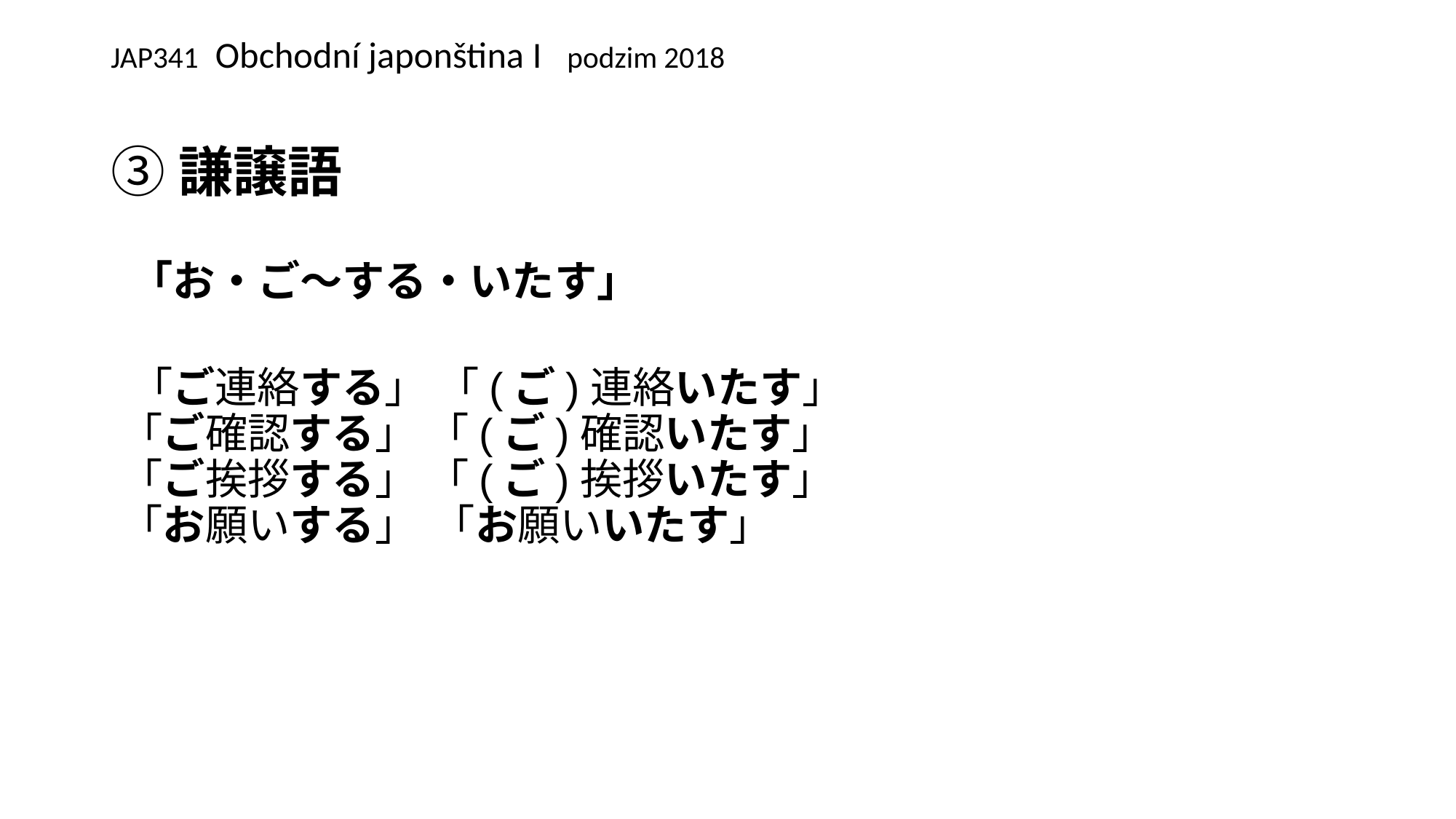

# JAP341  Obchodní japonština I   podzim 2018
③謙譲語

 「お・ご～する・いたす」
 「ご連絡する」 「(ご)連絡いたす」
 「ご確認する」 「(ご)確認いたす」
 「ご挨拶する」 「(ご)挨拶いたす」
 「お願いする」  「お願いいたす」